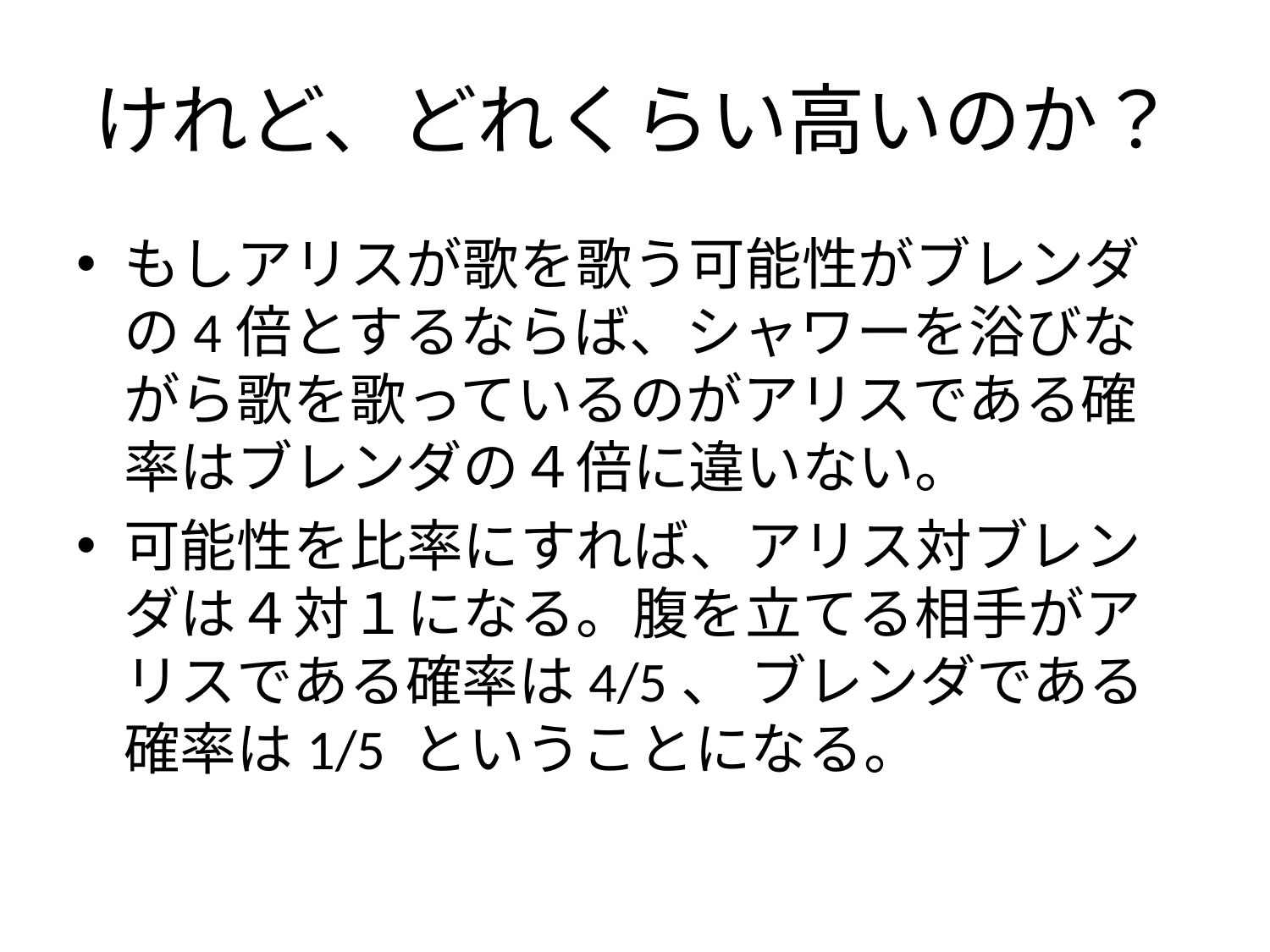

# けれど、どれくらい高いのか？
もしアリスが歌を歌う可能性がブレンダの4倍とするならば、シャワーを浴びながら歌を歌っているのがアリスである確率はブレンダの４倍に違いない。
可能性を比率にすれば、アリス対ブレンダは４対１になる。腹を立てる相手がアリスである確率は4/5、 ブレンダである確率は1/5 ということになる。